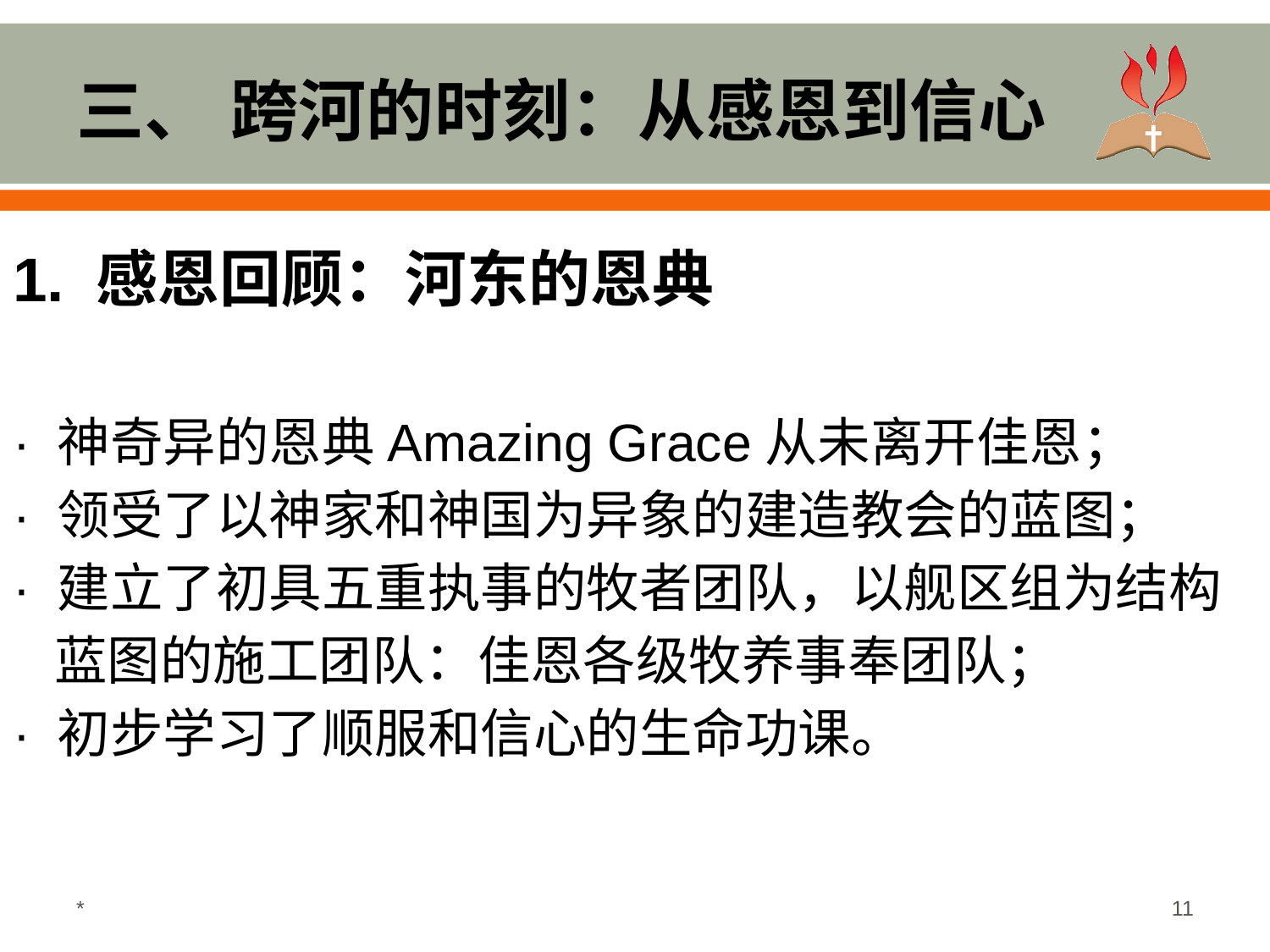

# 三、 跨河的时刻：从感恩到信心
1. 感恩回顾：河东的恩典

· 神奇异的恩典Amazing Grace从未离开佳恩；
· 领受了以神家和神国为异象的建造教会的蓝图；
· 建立了初具五重执事的牧者团队，以舰区组为结构
  蓝图的施工团队：佳恩各级牧养事奉团队；
· 初步学习了顺服和信心的生命功课。

*
11